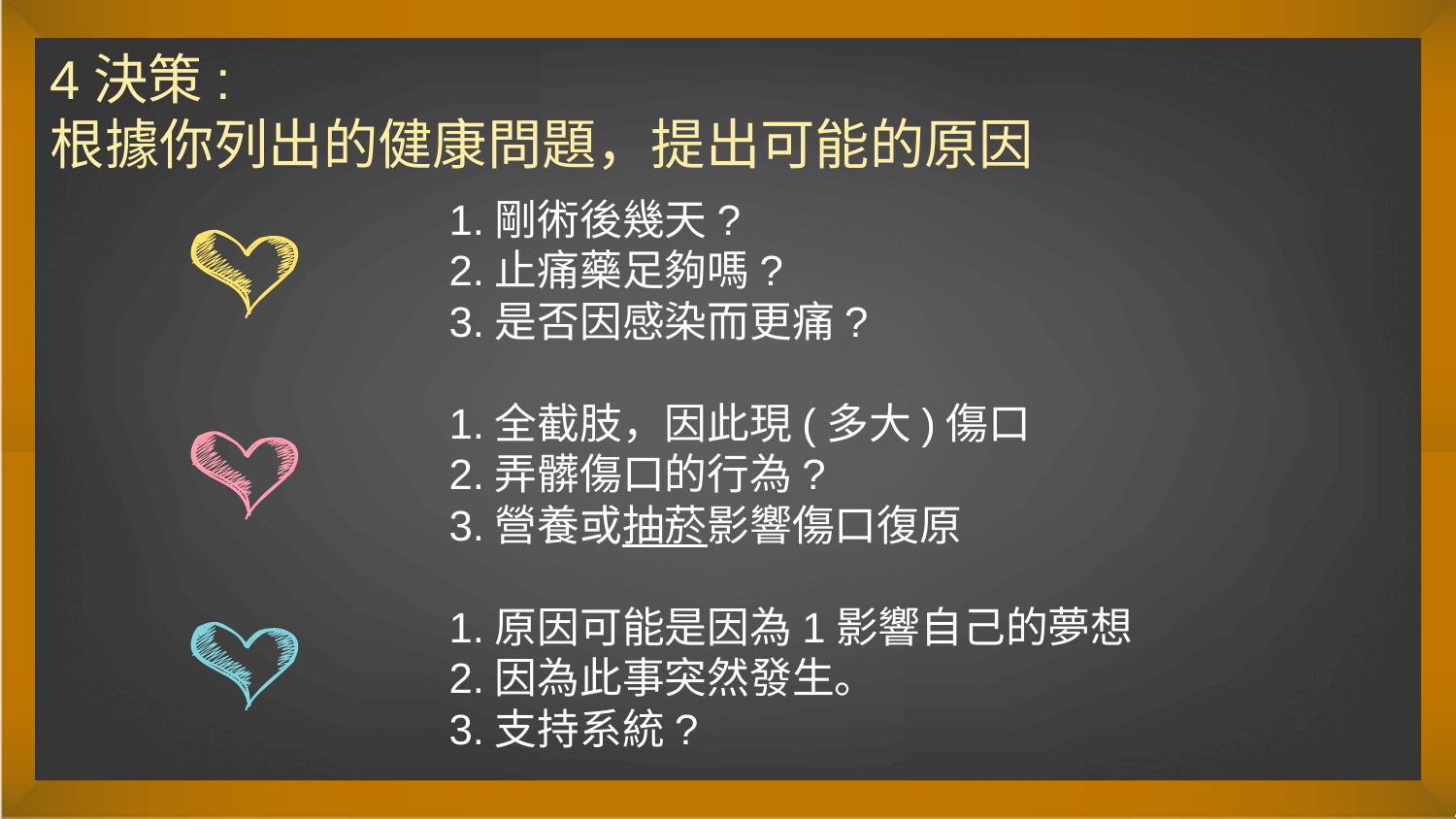

4決策:
根據你列出的健康問題，提出可能的原因
1.剛術後幾天?
2.止痛藥足夠嗎?
3.是否因感染而更痛?

1.全截肢，因此現(多大)傷口
2.弄髒傷口的行為?
3.營養或抽菸影響傷口復原

1.原因可能是因為1影響自己的夢想
2.因為此事突然發生。
3.支持系統?